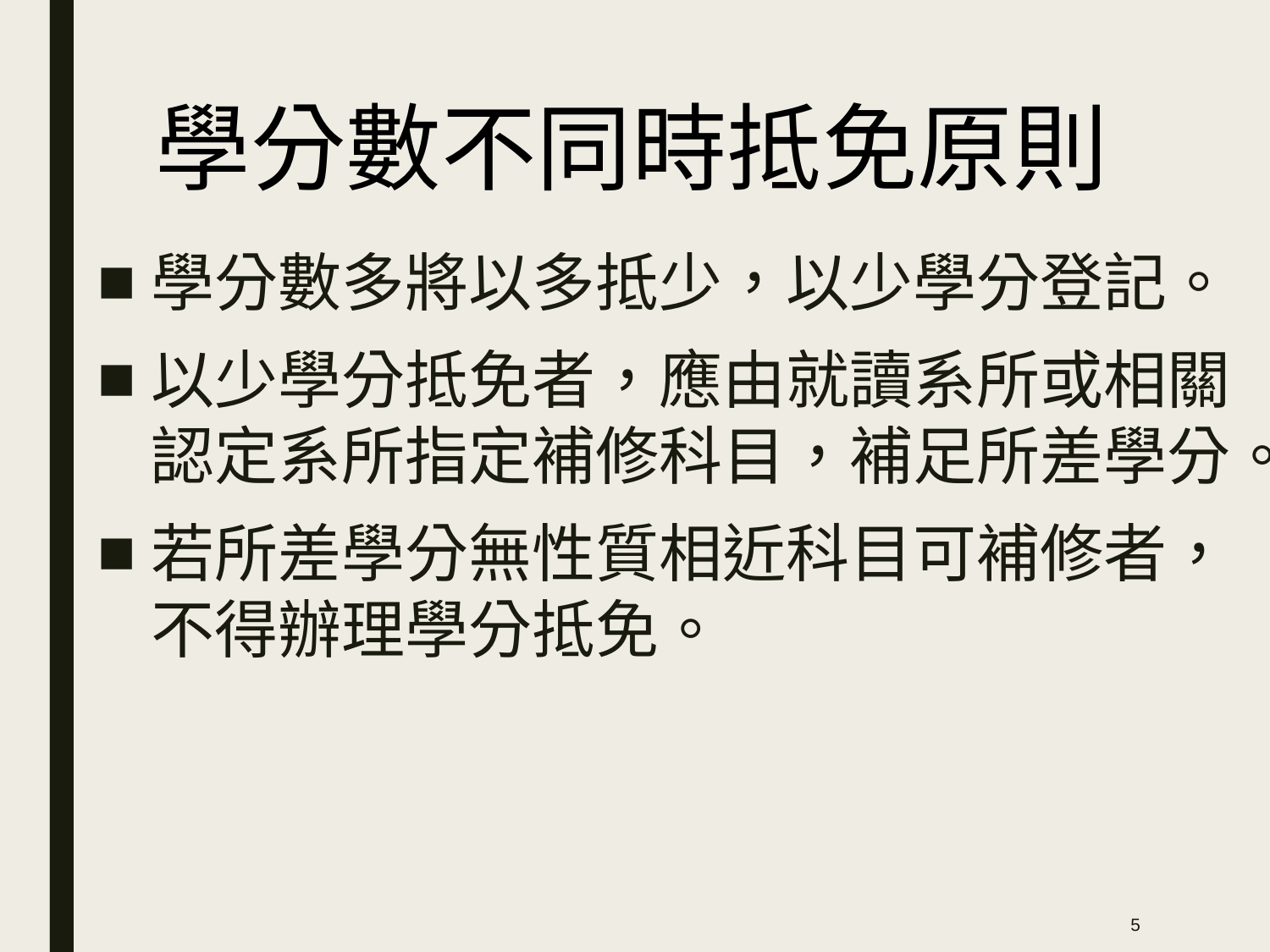

# 學分數不同時抵免原則
學分數多將以多抵少，以少學分登記。
以少學分抵免者，應由就讀系所或相關認定系所指定補修科目，補足所差學分。
若所差學分無性質相近科目可補修者，不得辦理學分抵免。
5